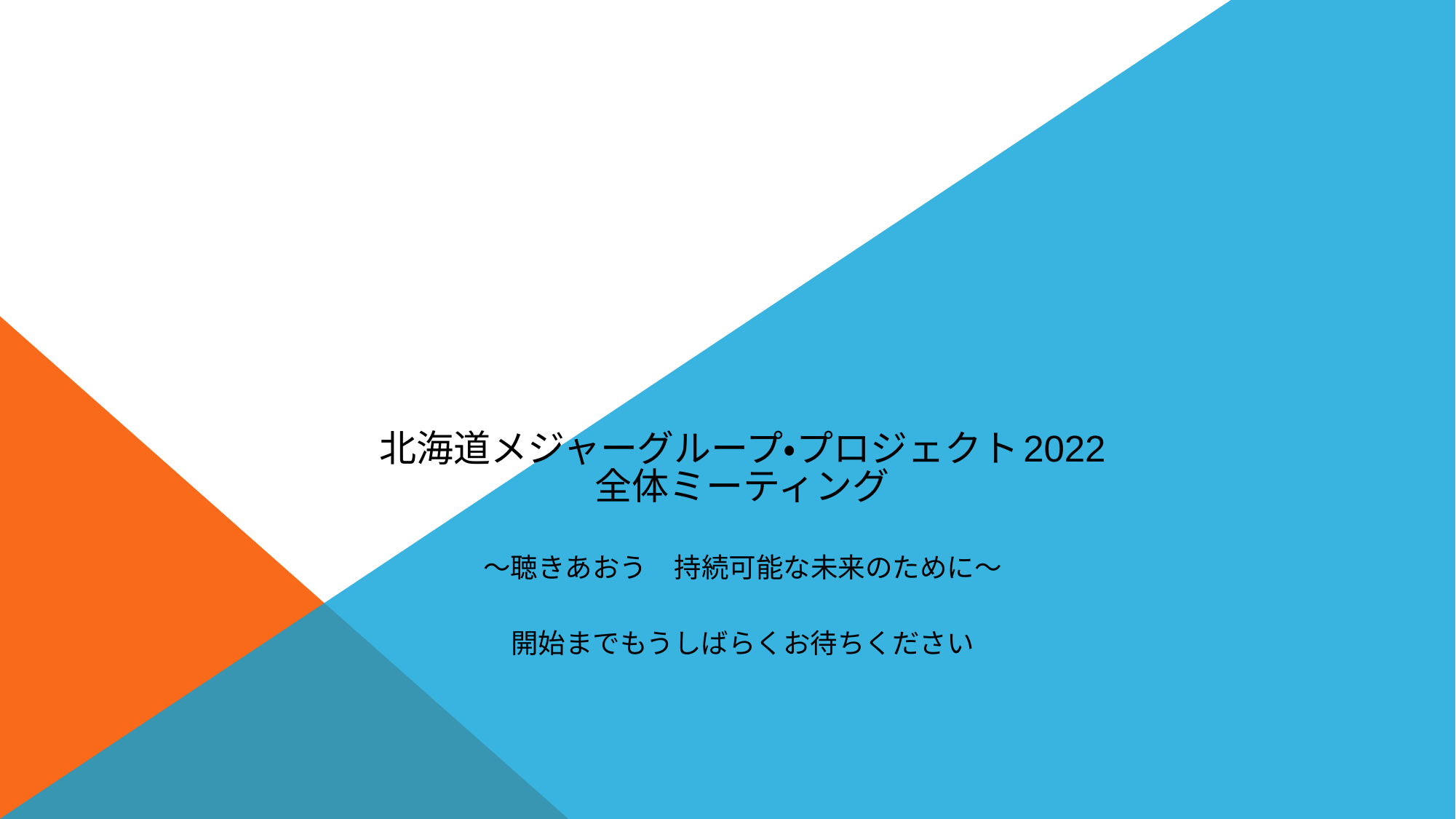

# 北海道メジャーグループ・プロジェクト2022 全体ミーティング ～聴きあおう　持続可能な未来のために～ 開始までもうしばらくお待ちください